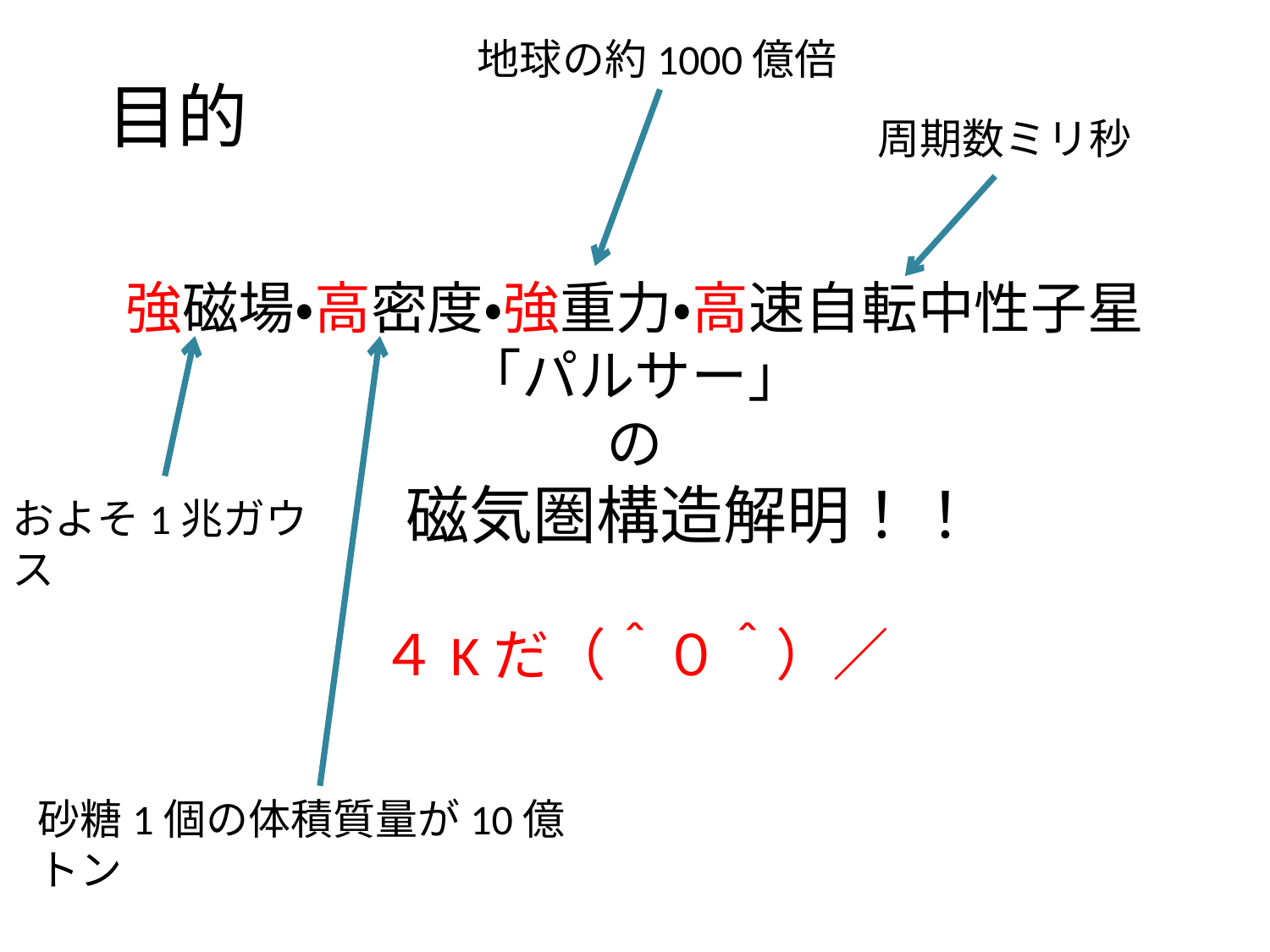

地球の約1000億倍
目的
周期数ミリ秒
強磁場・高密度・強重力・高速自転中性子星
「パルサー」
の
　　磁気圏構造解明！！

４Kだ（＾０＾）／
およそ1兆ガウス
砂糖1個の体積質量が10億トン